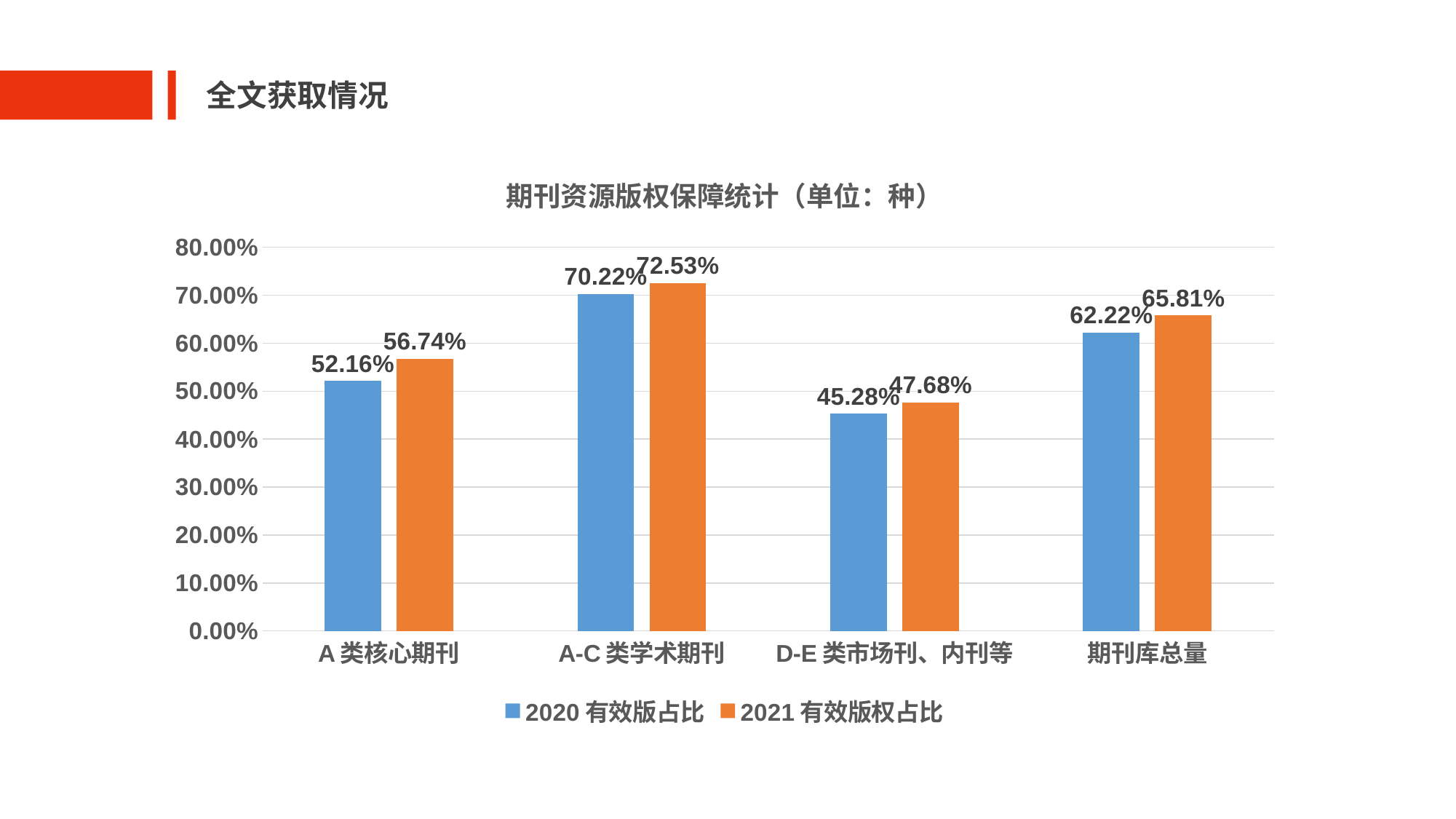

全文获取情况

### Chart: 期刊资源版权保障统计（单位：种）

| Category | 2020有效版占比 | 2021有效版权占比 |
|---|---|---|
| A类核心期刊 | 0.5216 | 0.5673732021196064 |
| A-C类学术期刊 | 0.7022 | 0.7252933691502899 |
| D-E类市场刊、内刊等 | 0.4528 | 0.476846536548029 |
| 期刊库总量 | 0.6222 | 0.6581311306143521 |